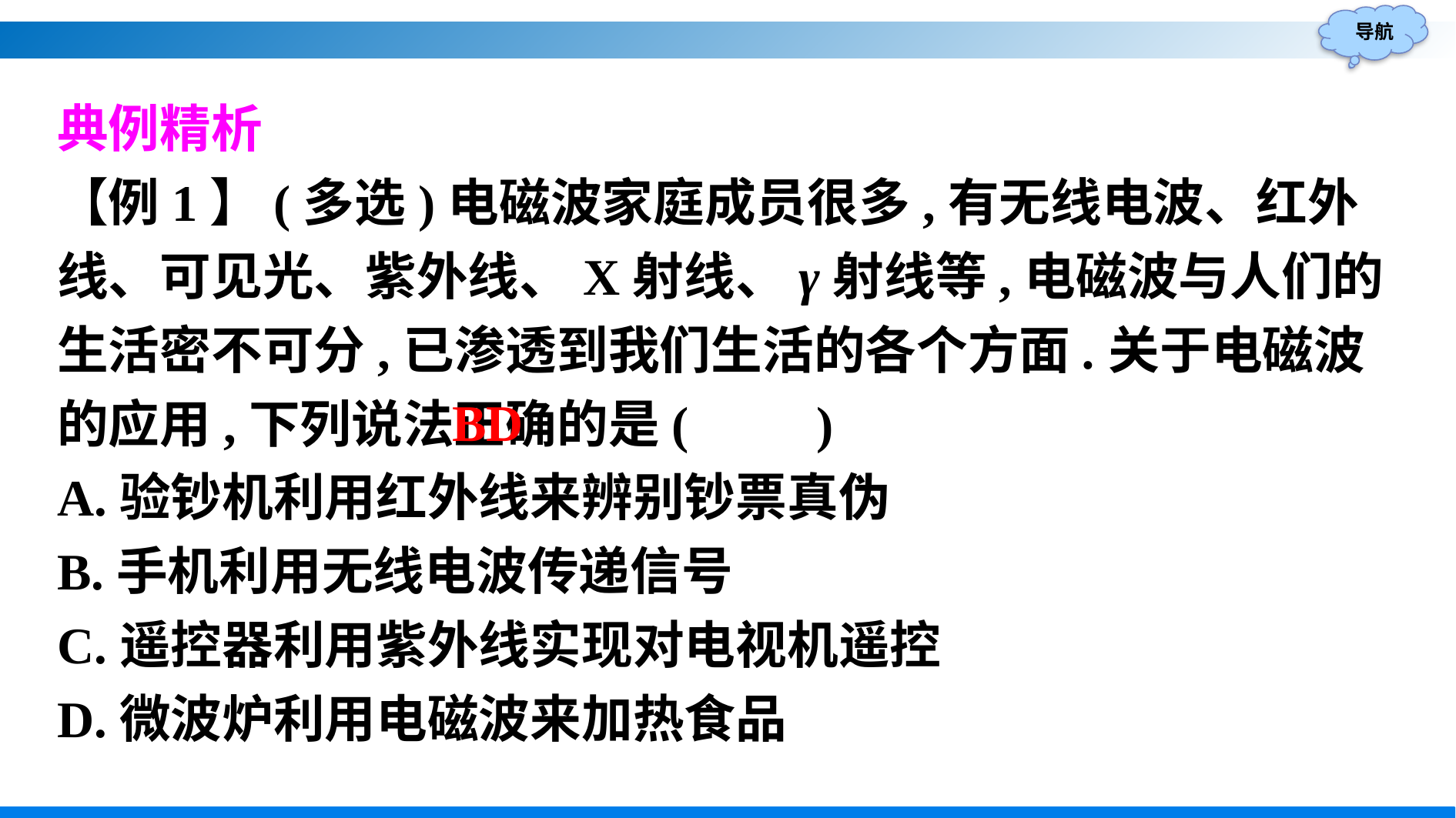

典例精析
【例1】(多选)电磁波家庭成员很多,有无线电波、红外线、可见光、紫外线、X射线、γ射线等,电磁波与人们的生活密不可分,已渗透到我们生活的各个方面.关于电磁波的应用,下列说法正确的是(　　)
A.验钞机利用红外线来辨别钞票真伪
B.手机利用无线电波传递信号
C.遥控器利用紫外线实现对电视机遥控
D.微波炉利用电磁波来加热食品
BD